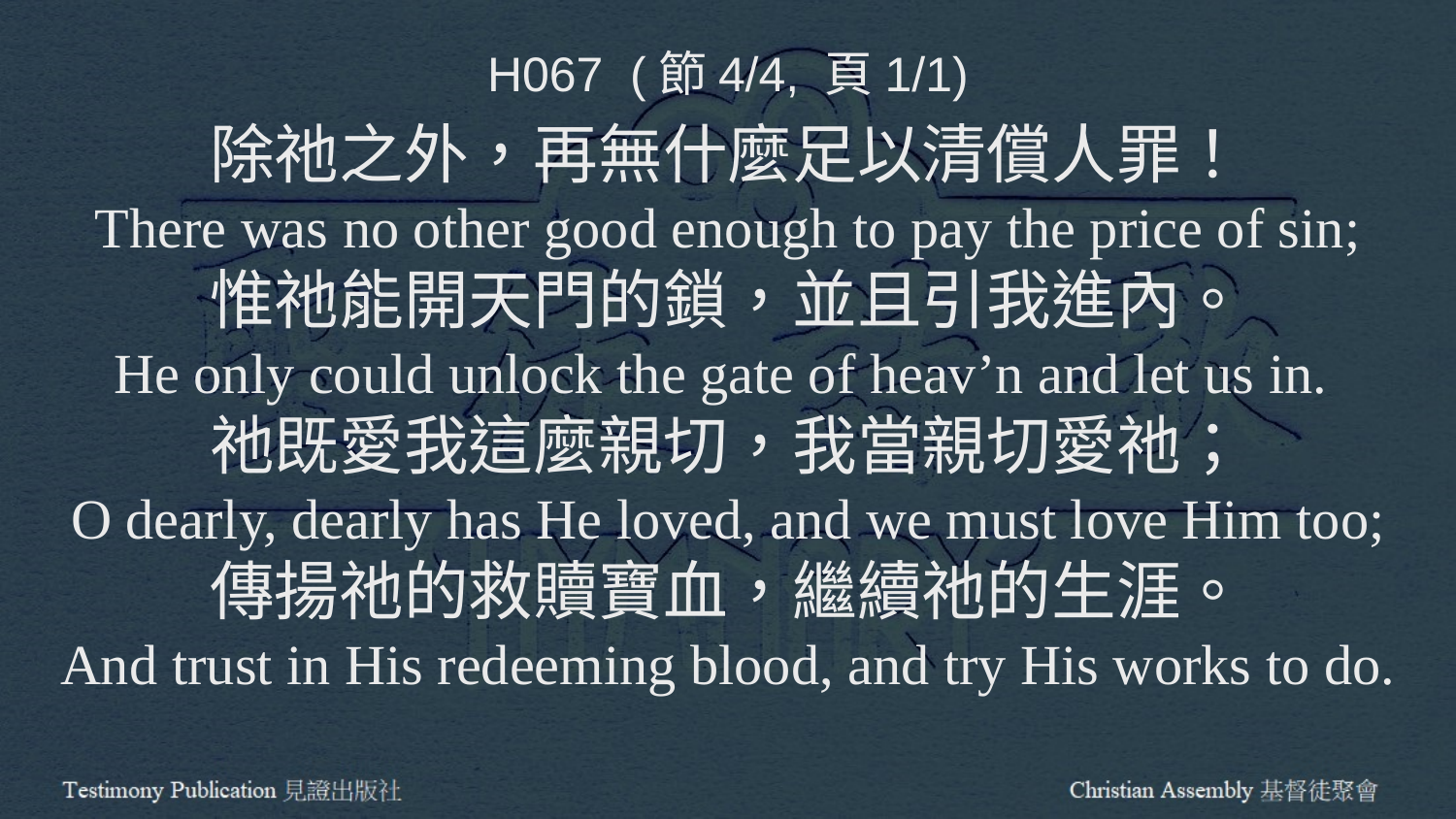

H067  (節4/4, 頁1/1)
除祂之外，再無什麼足以清償人罪！
There was no other good enough to pay the price of sin;
惟祂能開天門的鎖，並且引我進內。
He only could unlock the gate of heav’n and let us in.
祂既愛我這麼親切，我當親切愛祂；
O dearly, dearly has He loved, and we must love Him too;
傳揚祂的救贖寶血，繼續祂的生涯。
And trust in His redeeming blood, and try His works to do.